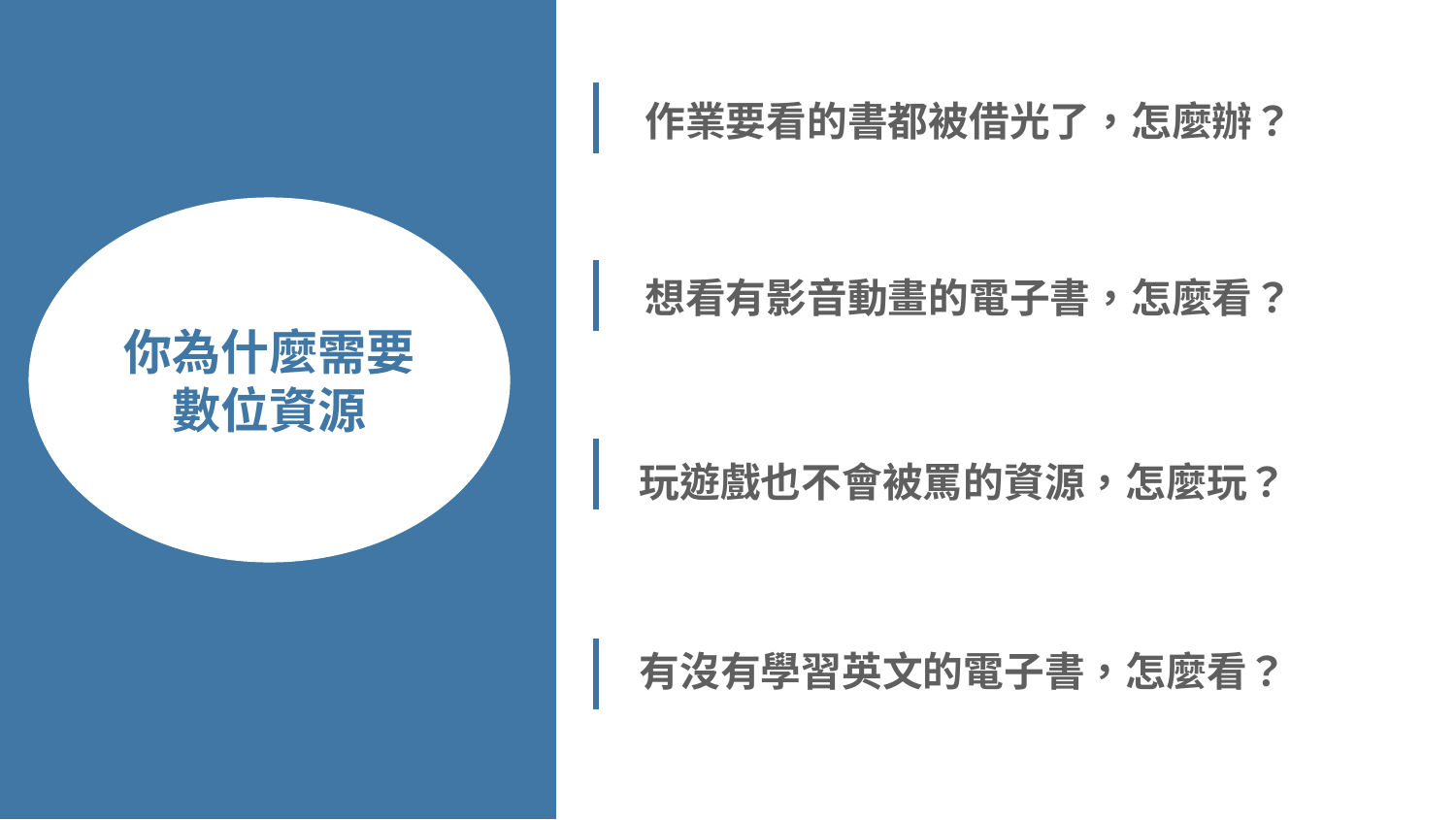

作業要看的書都被借光了，怎麼辦？
你為什麼需要數位資源
想看有影音動畫的電子書，怎麼看？
玩遊戲也不會被罵的資源，怎麼玩？
有沒有學習英文的電子書，怎麼看？